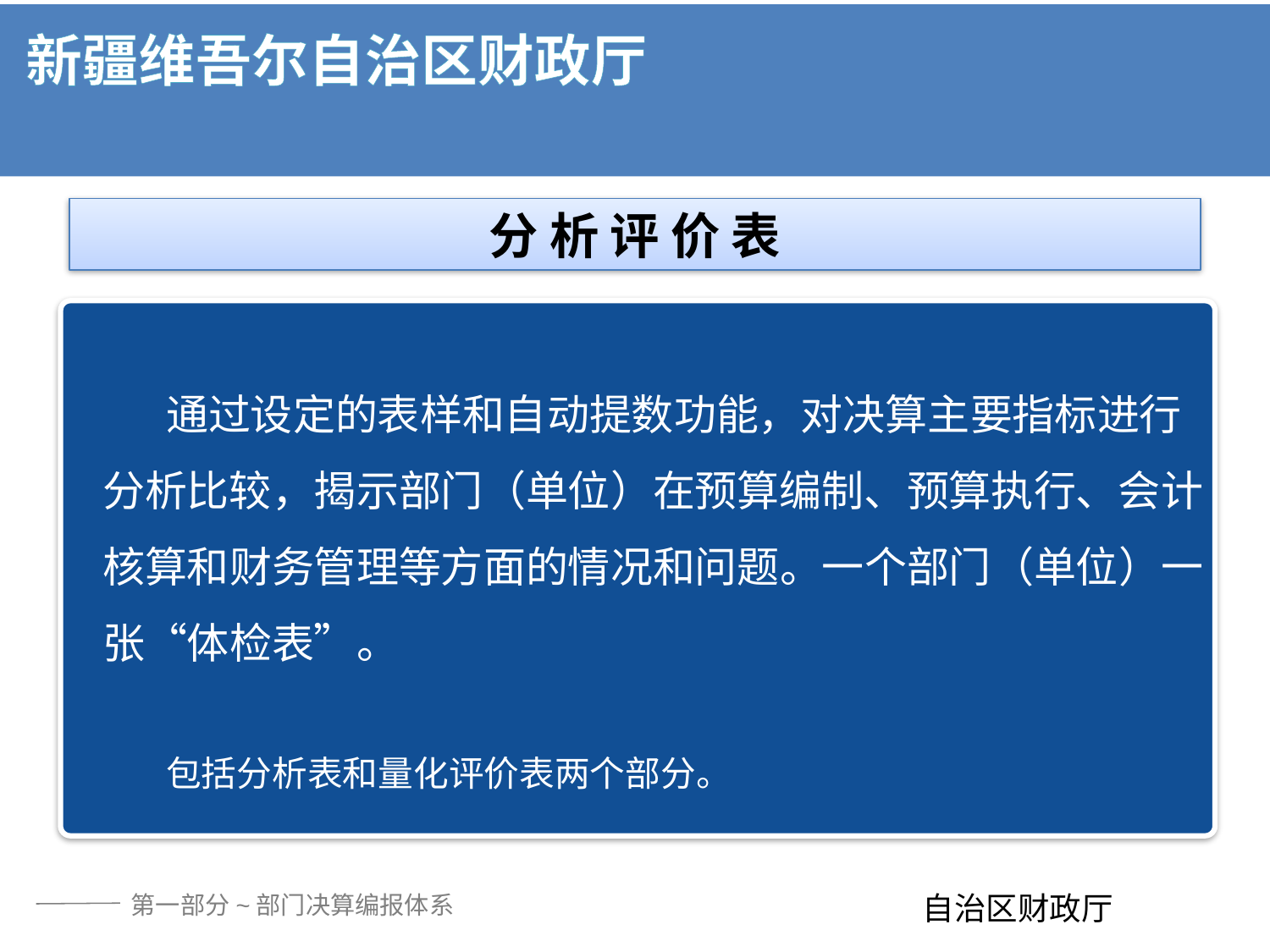

分 析 评 价 表

通过设定的表样和自动提数功能，对决算主要指标进行分析比较，揭示部门（单位）在预算编制、预算执行、会计核算和财务管理等方面的情况和问题。一个部门（单位）一张“体检表”。

包括分析表和量化评价表两个部分。
第一部分~部门决算编报体系
12